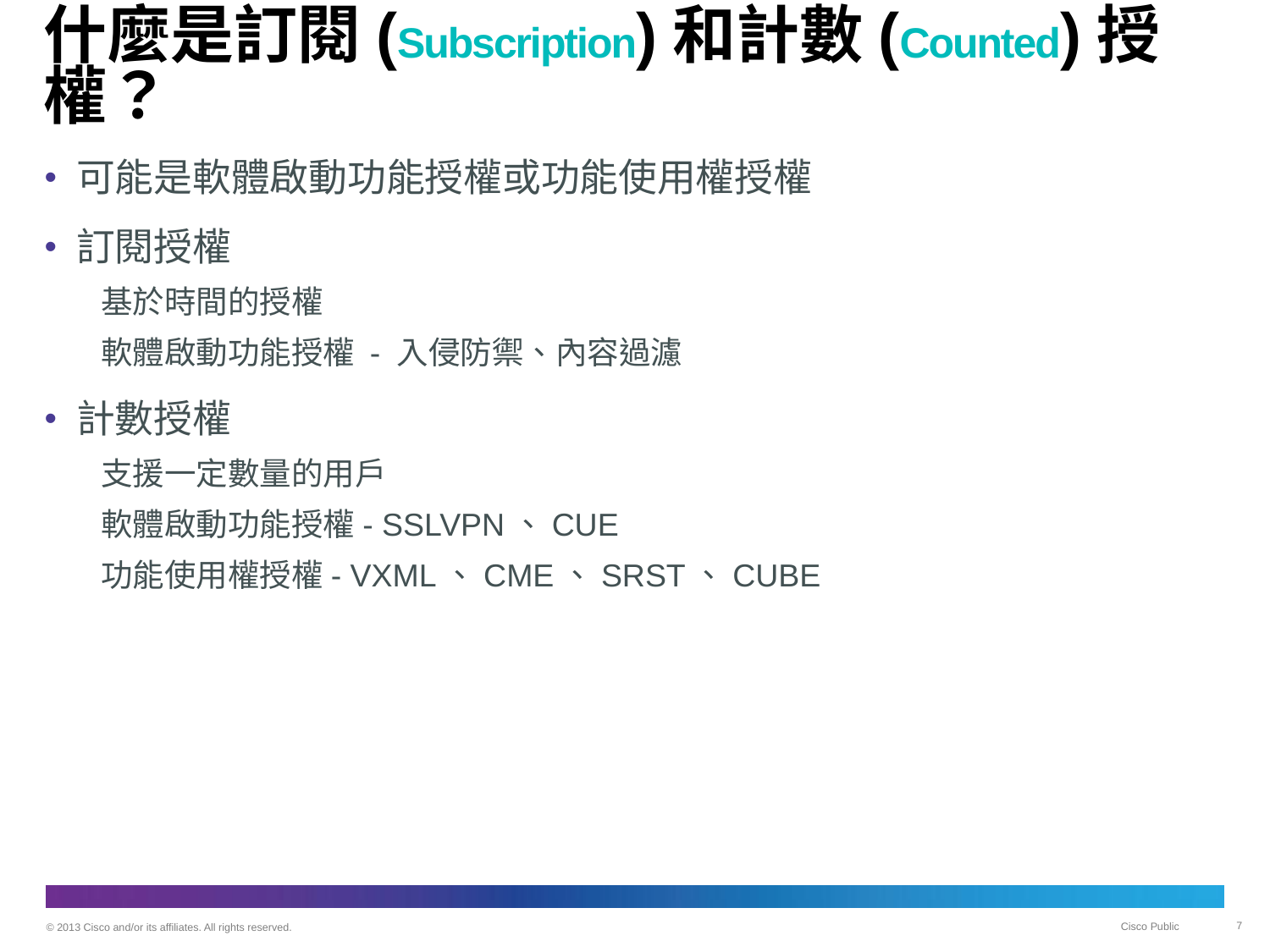

# 什麼是訂閱(Subscription)和計數(Counted)授權？
可能是軟體啟動功能授權或功能使用權授權
訂閱授權
基於時間的授權
軟體啟動功能授權 - 入侵防禦、內容過濾
計數授權
支援一定數量的用戶
軟體啟動功能授權- SSLVPN、CUE
功能使用權授權- VXML、CME、SRST、CUBE